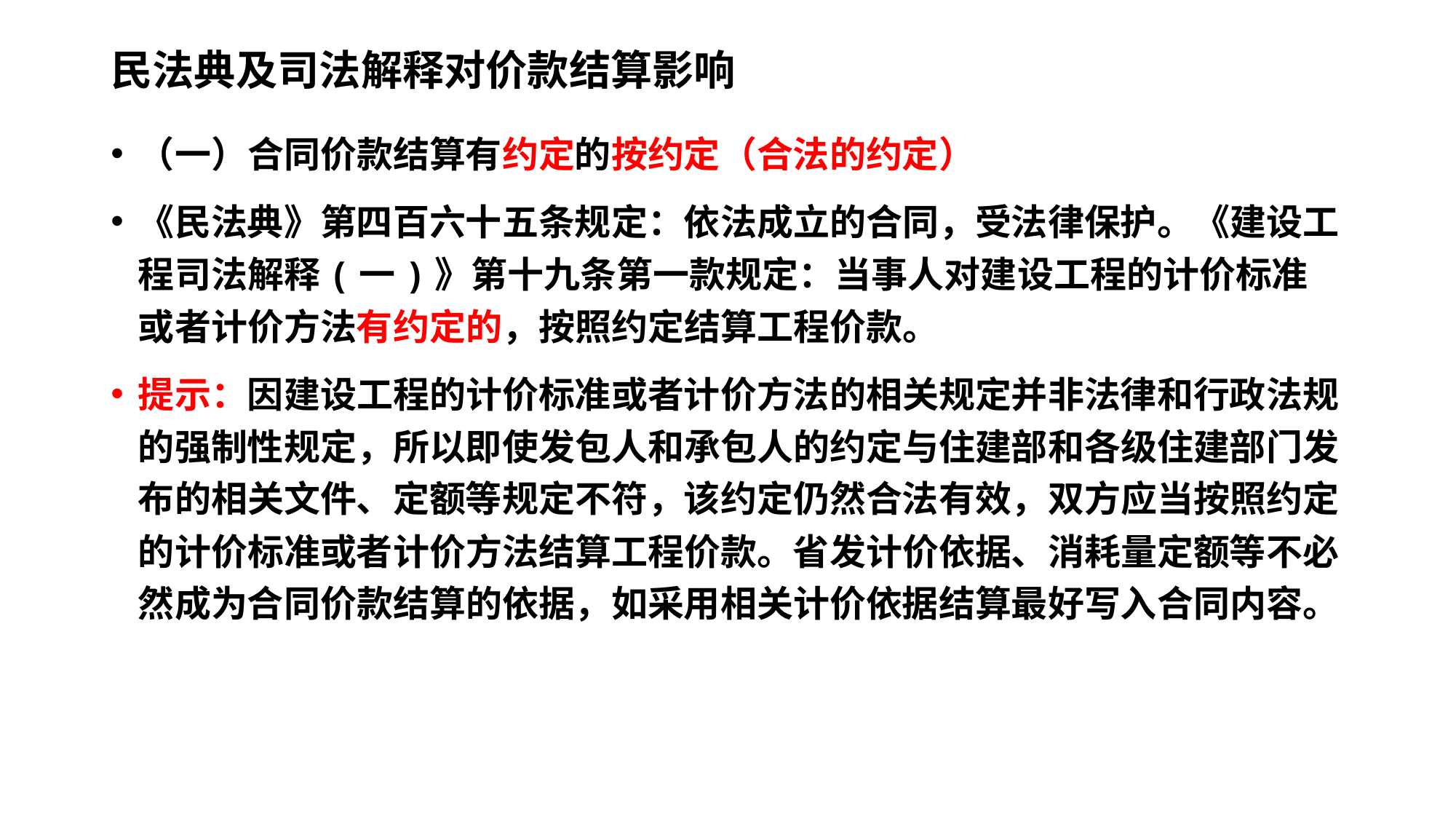

# 民法典及司法解释对价款结算影响
（一）合同价款结算有约定的按约定（合法的约定）
《民法典》第四百六十五条规定：依法成立的合同，受法律保护。《建设工程司法解释(一)》第十九条第一款规定：当事人对建设工程的计价标准或者计价方法有约定的，按照约定结算工程价款。
提示：因建设工程的计价标准或者计价方法的相关规定并非法律和行政法规的强制性规定，所以即使发包人和承包人的约定与住建部和各级住建部门发布的相关文件、定额等规定不符，该约定仍然合法有效，双方应当按照约定的计价标准或者计价方法结算工程价款。省发计价依据、消耗量定额等不必然成为合同价款结算的依据，如采用相关计价依据结算最好写入合同内容。